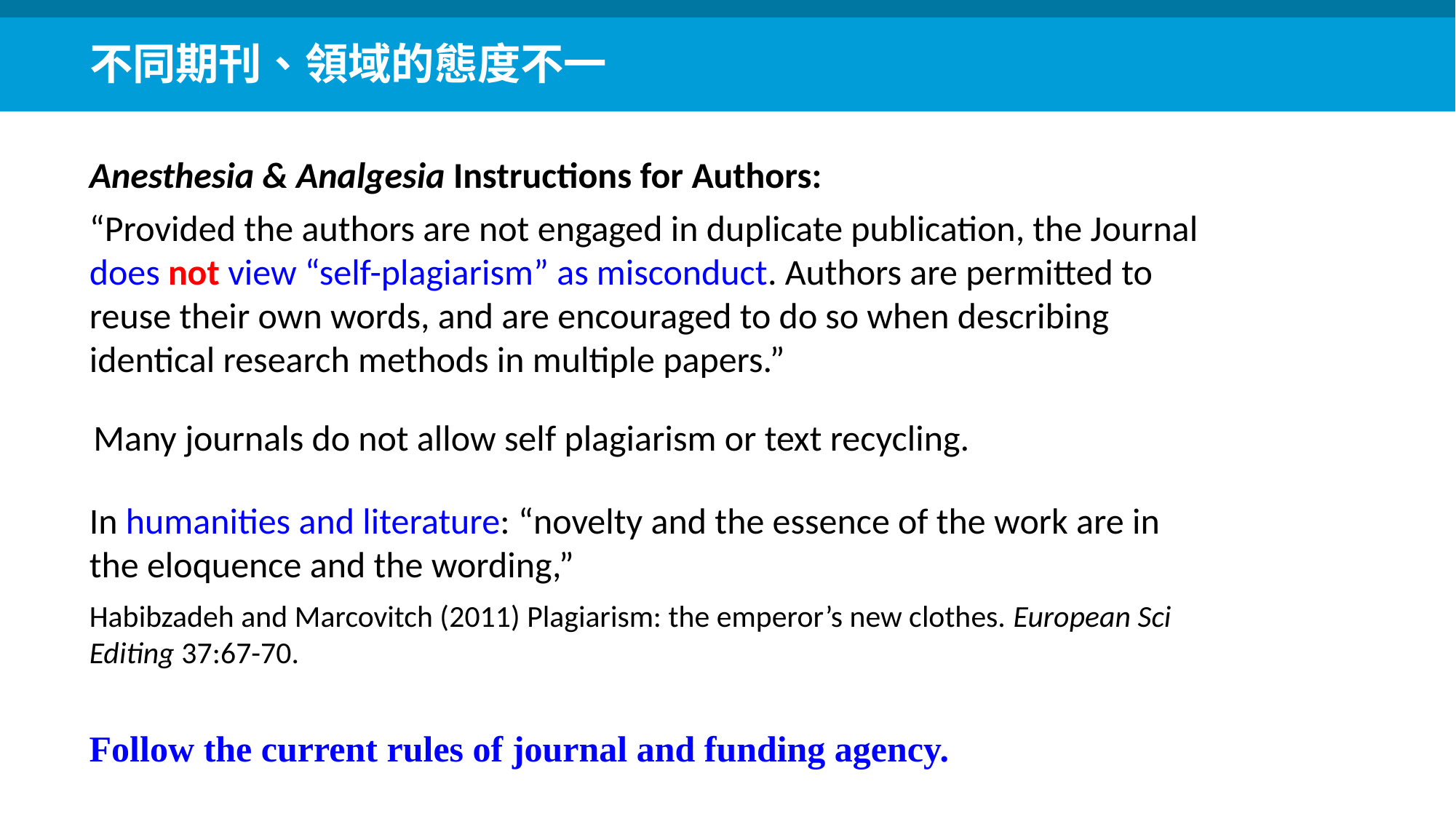

不同期刊、領域的態度不一
Anesthesia & Analgesia Instructions for Authors:
“Provided the authors are not engaged in duplicate publication, the Journal does not view “self-plagiarism” as misconduct. Authors are permitted to reuse their own words, and are encouraged to do so when describing identical research methods in multiple papers.”
Many journals do not allow self plagiarism or text recycling.
In humanities and literature: “novelty and the essence of the work are in the eloquence and the wording,”
Habibzadeh and Marcovitch (2011) Plagiarism: the emperor’s new clothes. European Sci Editing 37:67-70.
Follow the current rules of journal and funding agency.